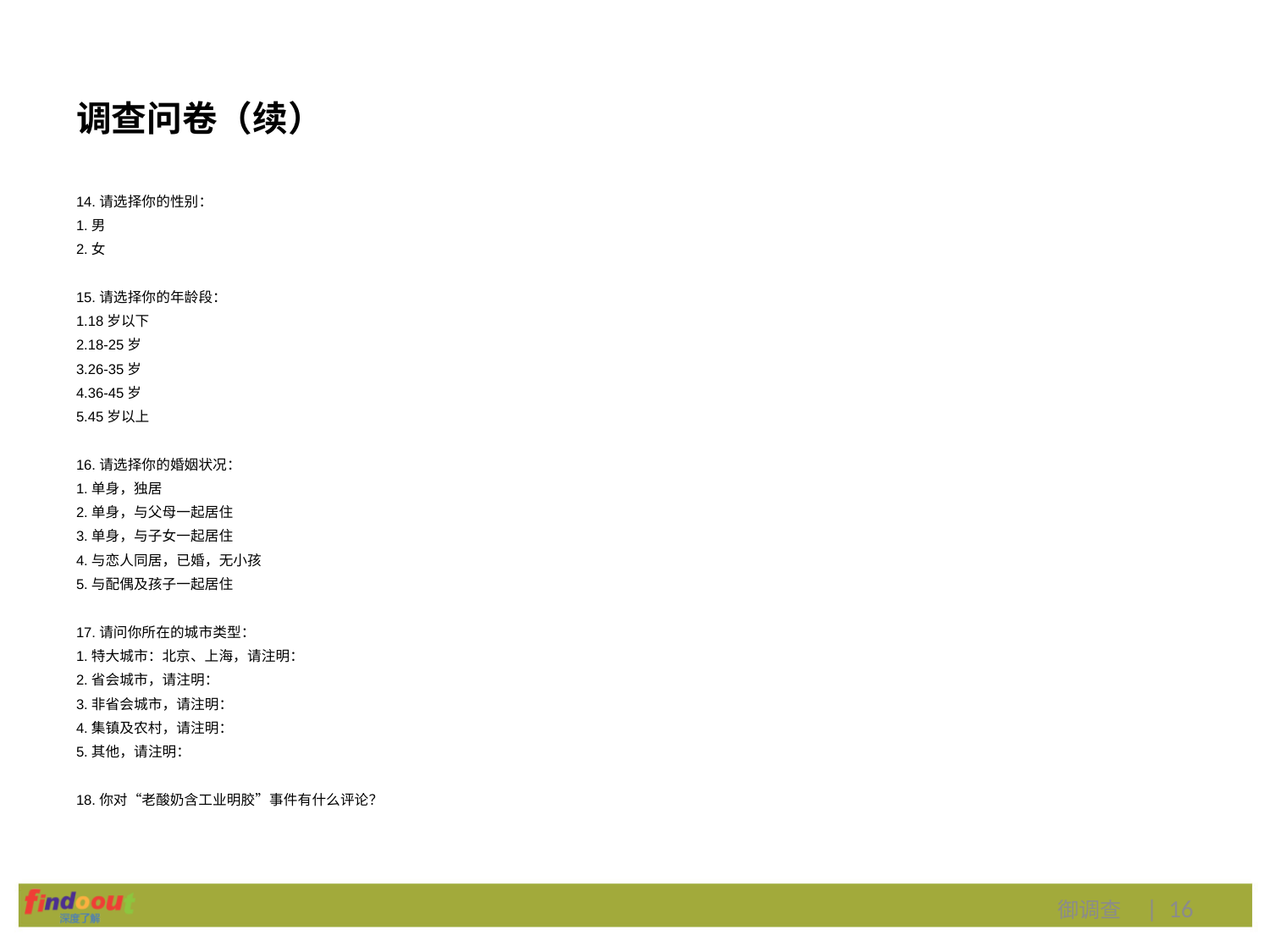

# 调查问卷（续）
14.请选择你的性别：
1.男
2.女

15.请选择你的年龄段：
1.18岁以下
2.18-25岁
3.26-35岁
4.36-45岁
5.45岁以上

16.请选择你的婚姻状况：
1.单身，独居
2.单身，与父母一起居住
3.单身，与子女一起居住
4.与恋人同居，已婚，无小孩
5.与配偶及孩子一起居住

17.请问你所在的城市类型：
1.特大城市：北京、上海，请注明：
2.省会城市，请注明：
3.非省会城市，请注明：
4.集镇及农村，请注明：
5.其他，请注明：

18.你对“老酸奶含工业明胶”事件有什么评论？
御调查   |  16